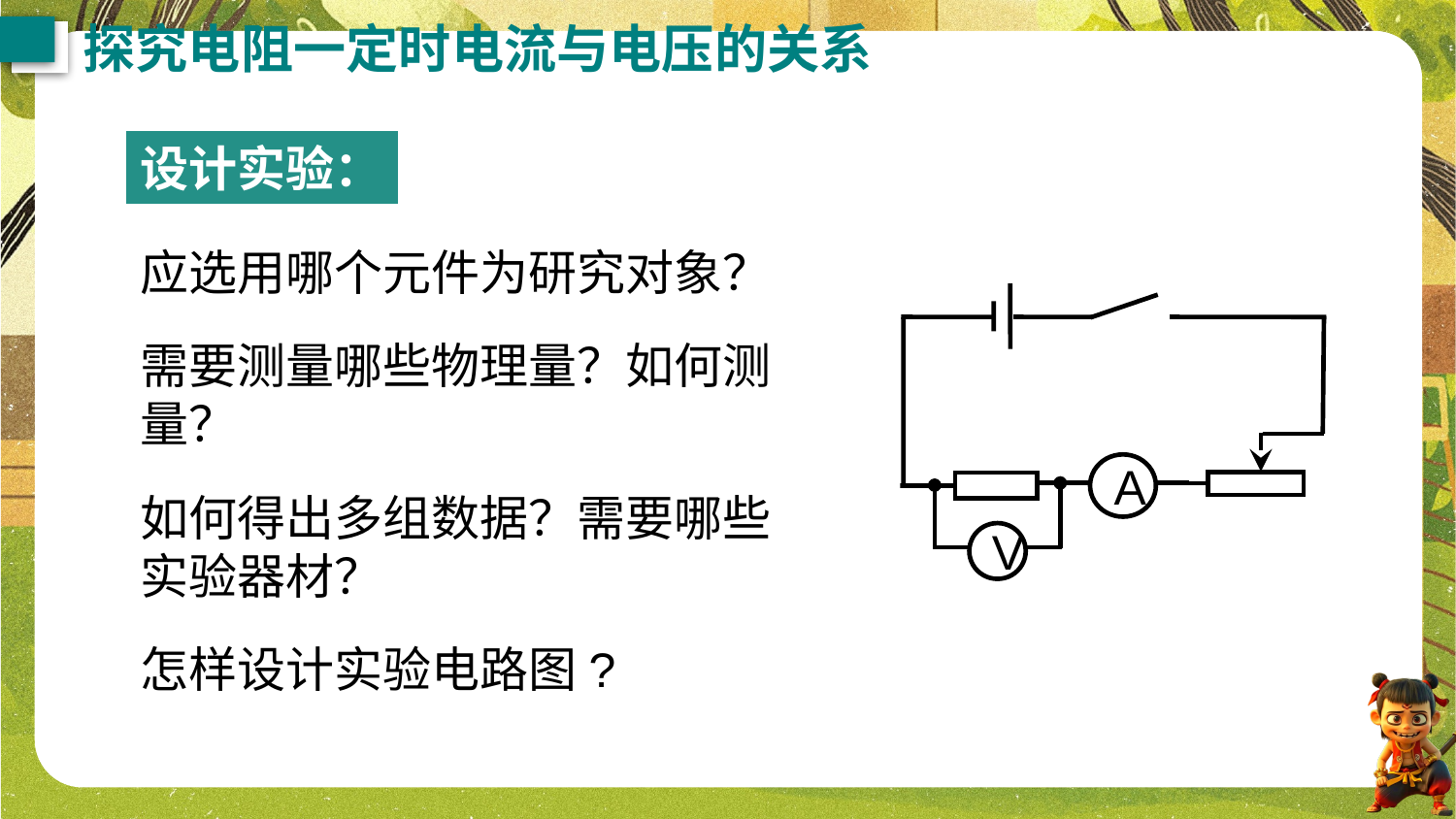

探究电阻一定时电流与电压的关系

设计实验：
应选用哪个元件为研究对象？

A

V
需要测量哪些物理量？如何测量？
如何得出多组数据？需要哪些实验器材？
怎样设计实验电路图?